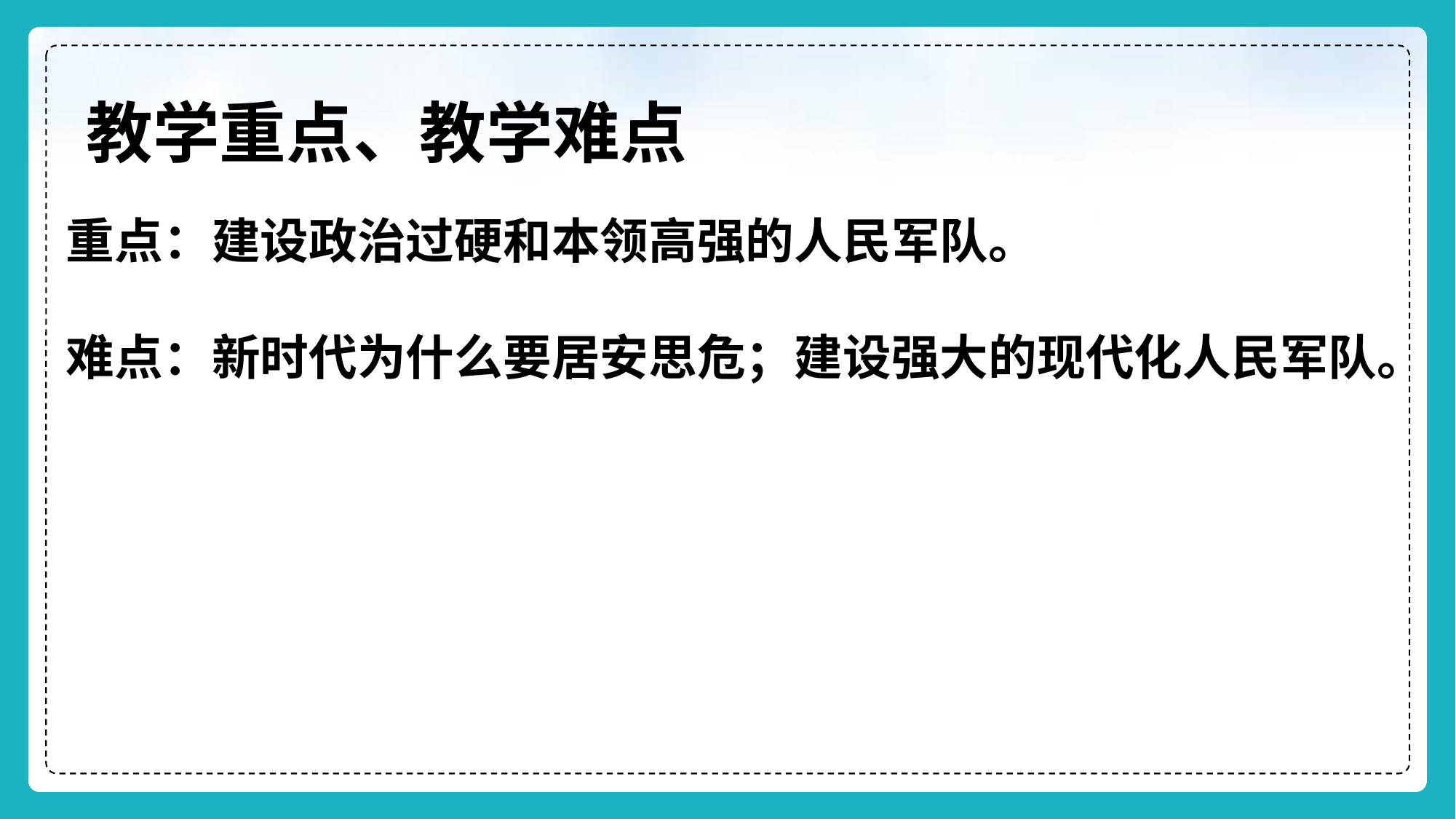

教学重点、教学难点
重点：建设政治过硬和本领高强的人民军队。

难点：新时代为什么要居安思危；建设强大的现代化人民军队。